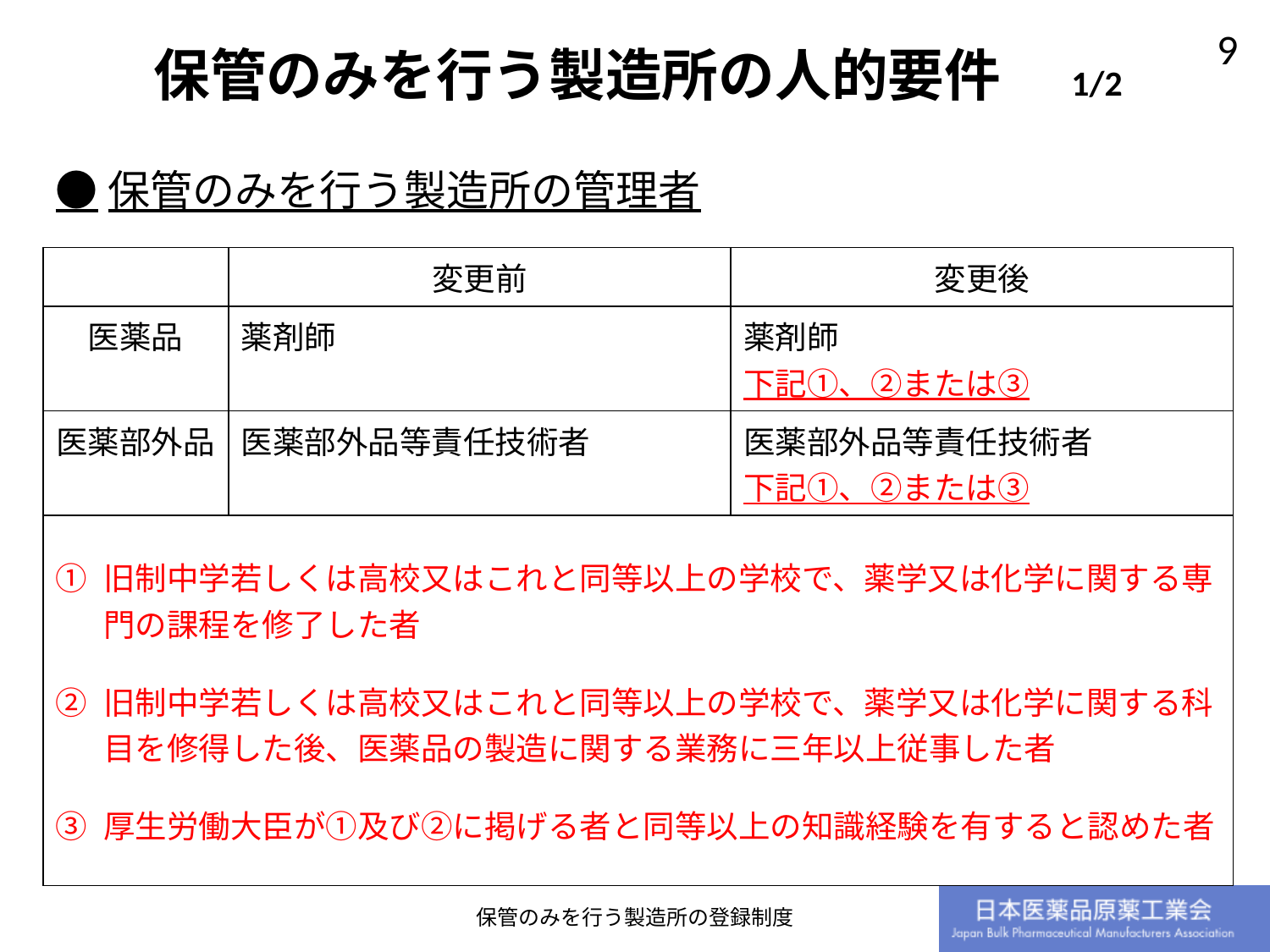

# 保管のみを行う製造所の人的要件　1/2
●保管のみを行う製造所の管理者

|  | 変更前 | 変更後 |
| --- | --- | --- |
| 医薬品 | 薬剤師 | 薬剤師 下記①、②または③ |
| 医薬部外品 | 医薬部外品等責任技術者 | 医薬部外品等責任技術者 下記①、②または③ |
| 旧制中学若しくは高校又はこれと同等以上の学校で、薬学又は化学に関する専門の課程を修了した者 旧制中学若しくは高校又はこれと同等以上の学校で、薬学又は化学に関する科目を修得した後、医薬品の製造に関する業務に三年以上従事した者 厚生労働大臣が①及び②に掲げる者と同等以上の知識経験を有すると認めた者 |  |  |
保管のみを行う製造所の登録制度